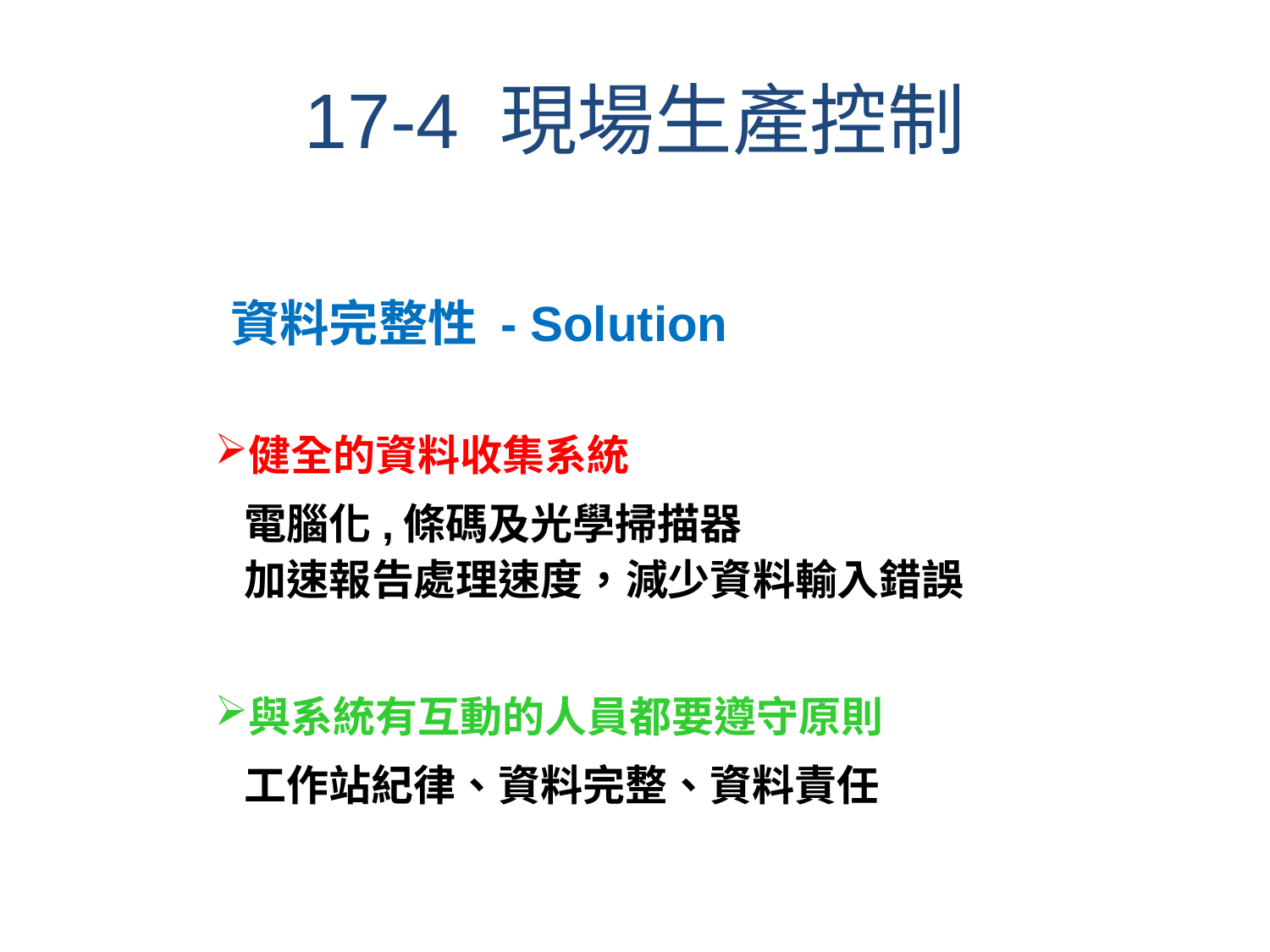

# 17-4 現場生產控制
資料完整性 - Solution
健全的資料收集系統
電腦化,條碼及光學掃描器
加速報告處理速度，減少資料輸入錯誤

與系統有互動的人員都要遵守原則
工作站紀律、資料完整、資料責任